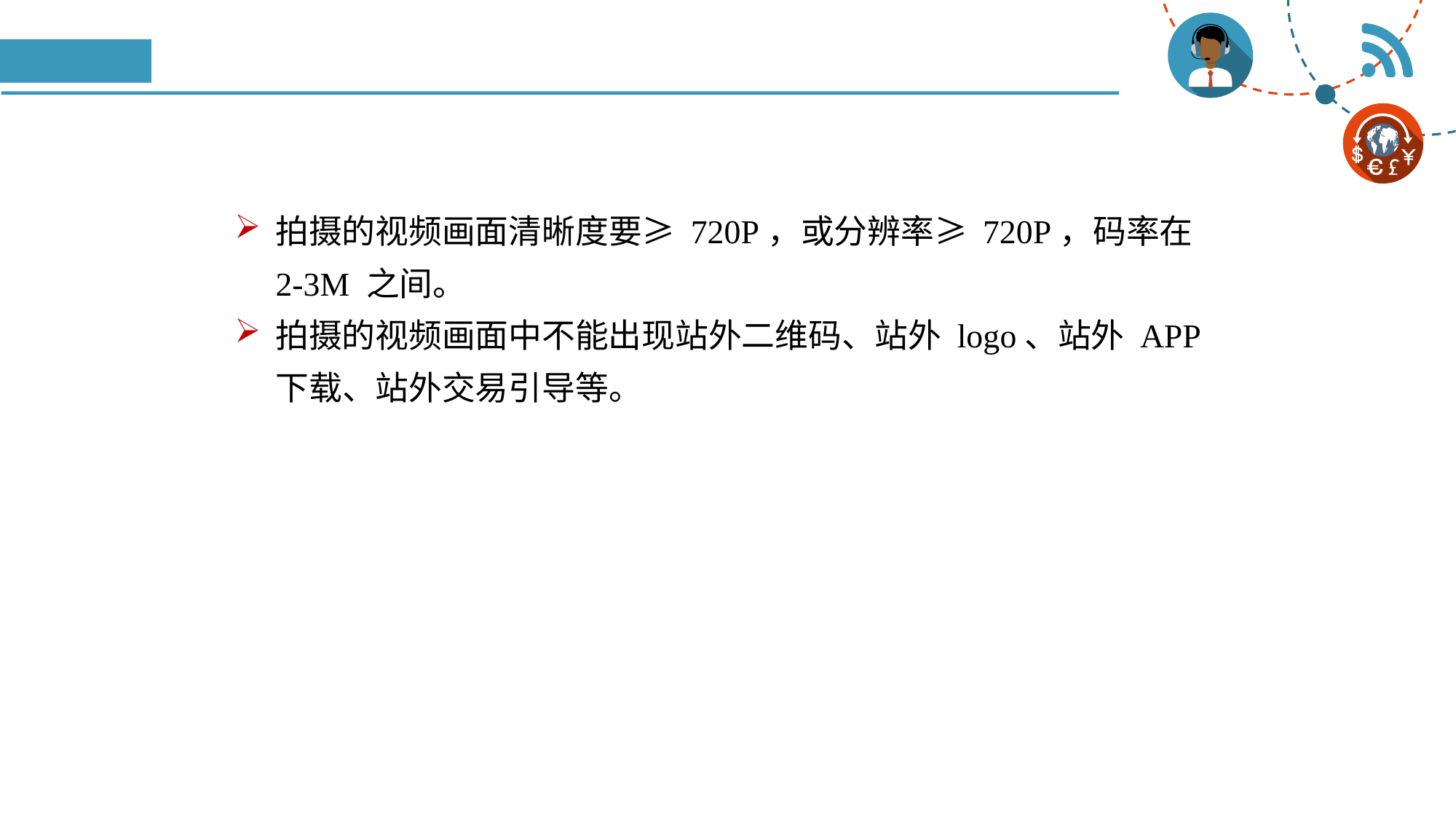

拍摄的视频画面清晰度要≥ 720P，或分辨率≥ 720P，码率在 2-3M 之间。
拍摄的视频画面中不能出现站外二维码、站外 logo、站外 APP 下载、站外交易引导等。